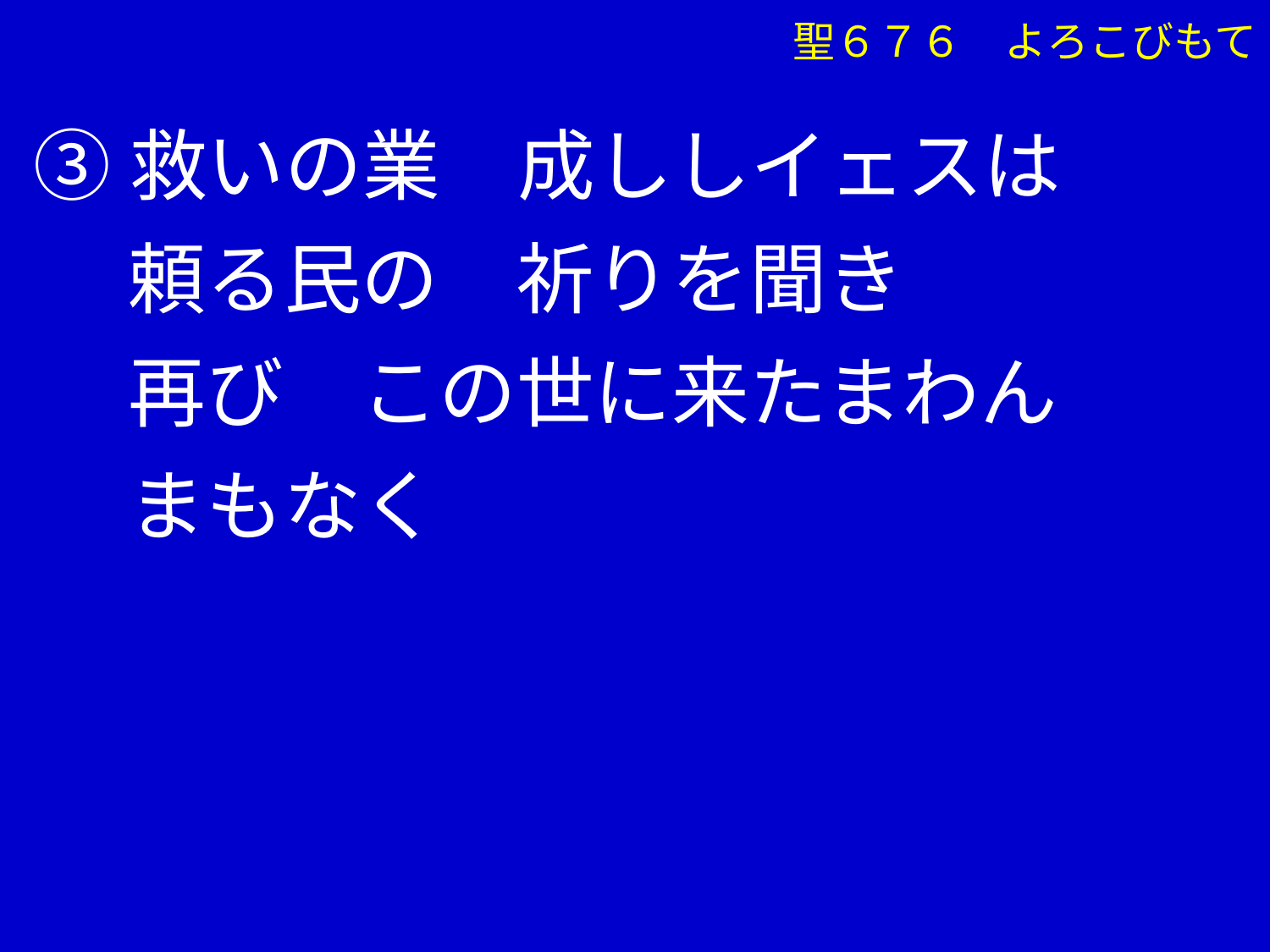

聖６７６　よろこびもて
③救いの業　成ししイェスは
　 頼る民の　祈りを聞き
　 再び　この世に来たまわん
　 まもなく